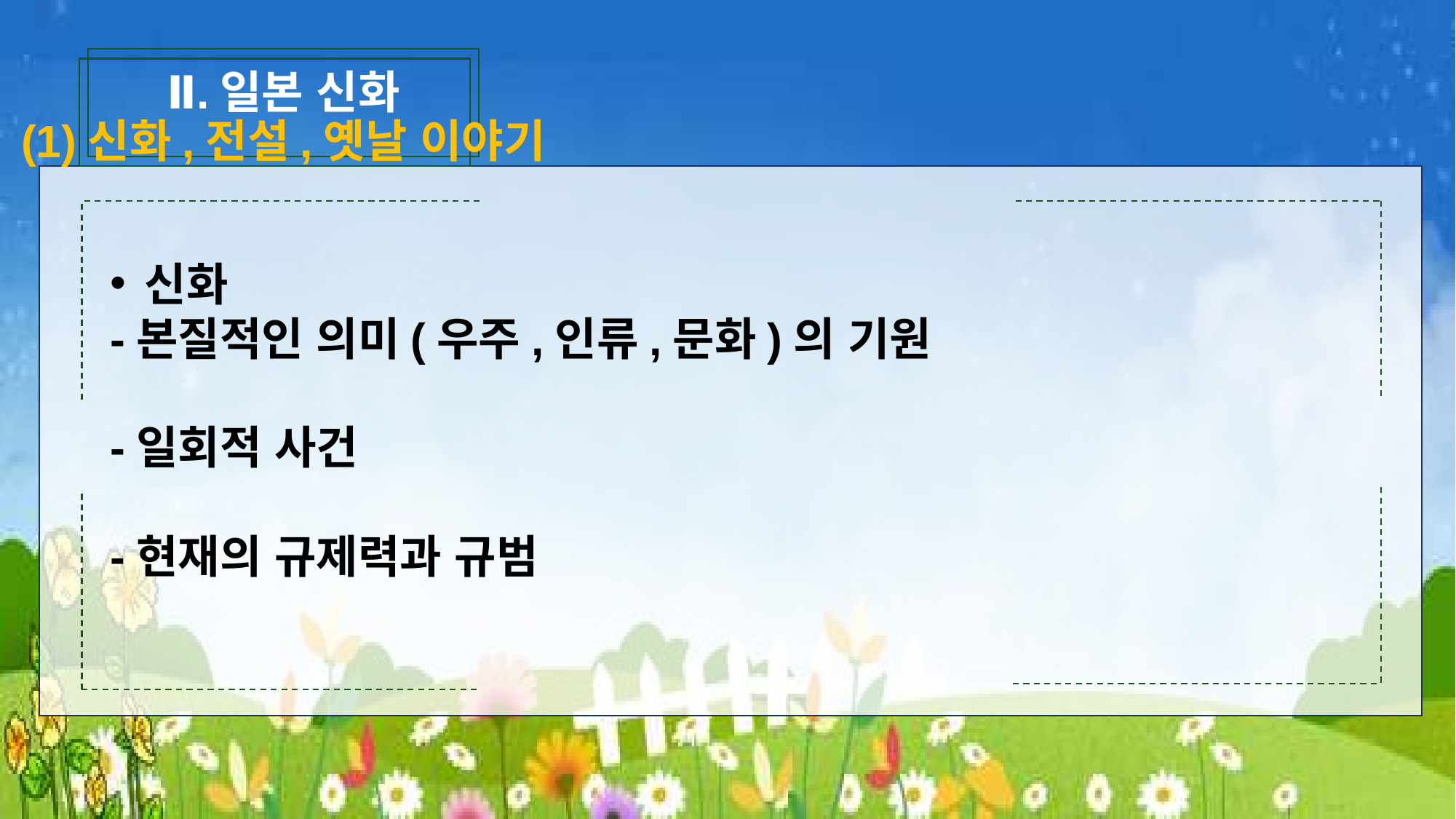

Ⅱ.일본 신화
(1)신화,전설,옛날 이야기

신화
-본질적인 의미(우주,인류,문화)의 기원

-일회적 사건

-현재의 규제력과 규범